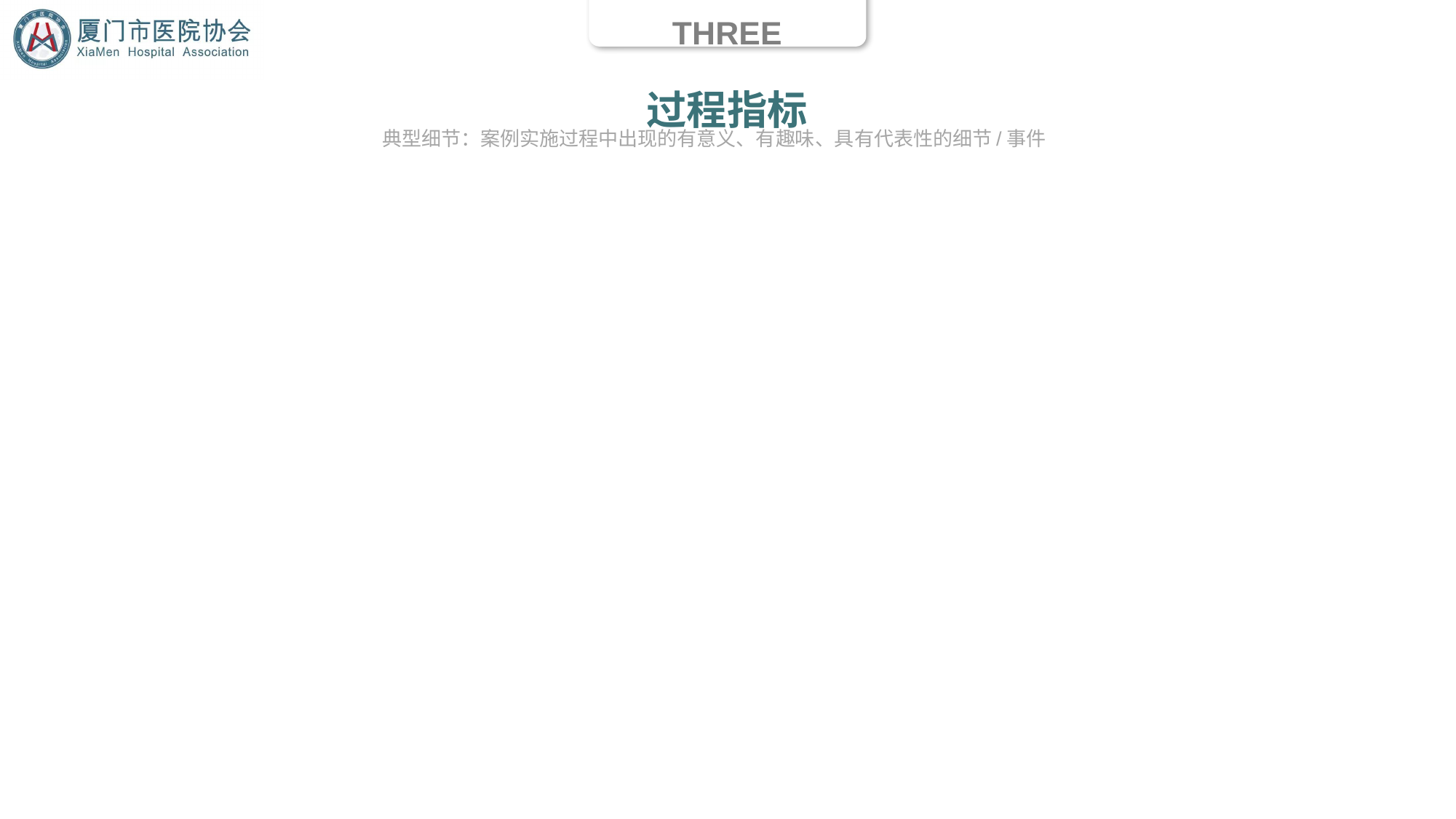

THREE
过程指标
典型细节：案例实施过程中出现的有意义、有趣味、具有代表性的细节/事件